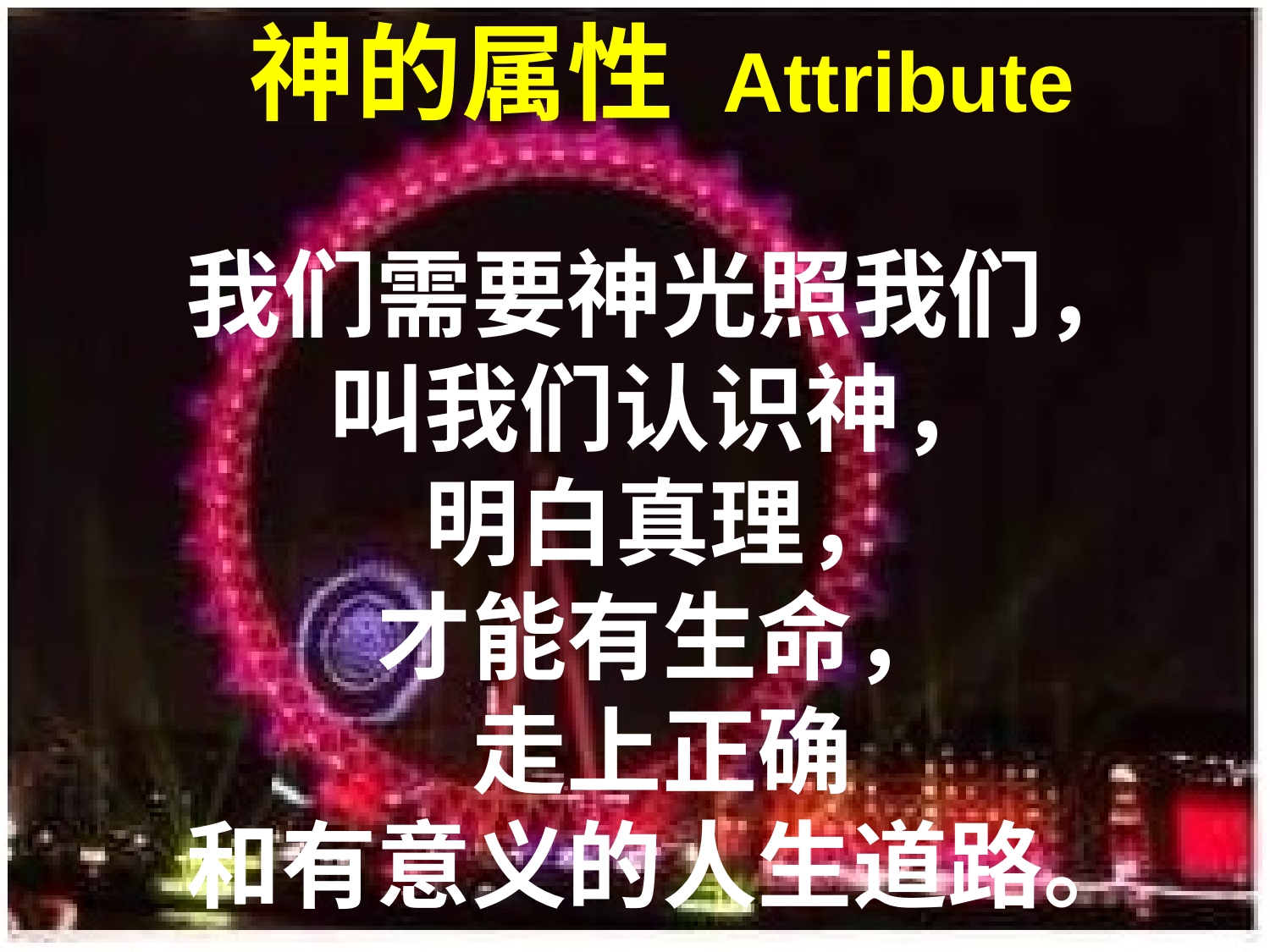

神的属性 Attribute

我们需要神光照我们，
叫我们认识神，
明白真理，
才能有生命，
走上正确
和有意义的人生道路。